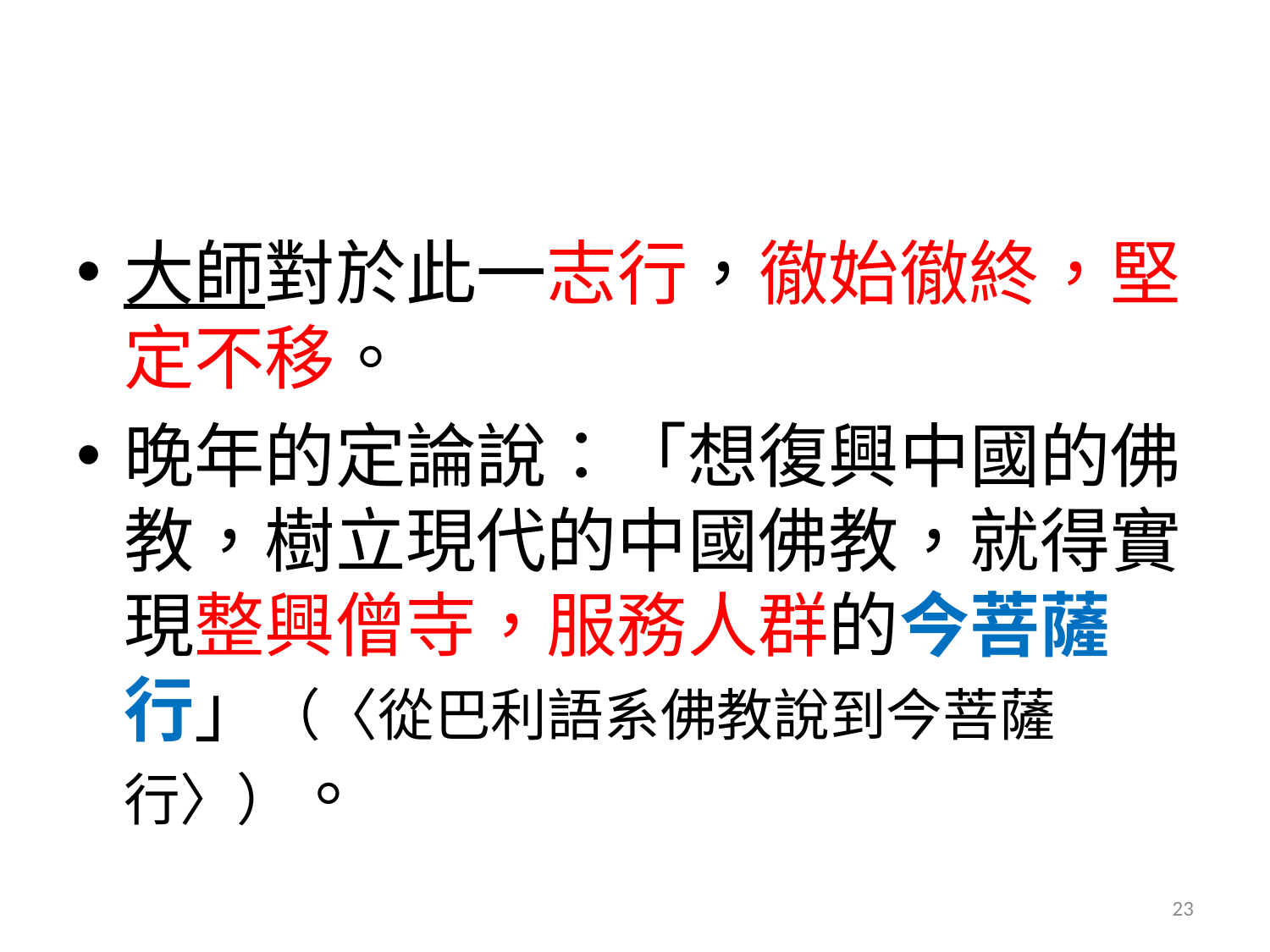

#
大師對於此一志行，徹始徹終，堅定不移。
晚年的定論說：「想復興中國的佛教，樹立現代的中國佛教，就得實現整興僧寺，服務人群的今菩薩行」（〈從巴利語系佛教說到今菩薩行〉）。
23